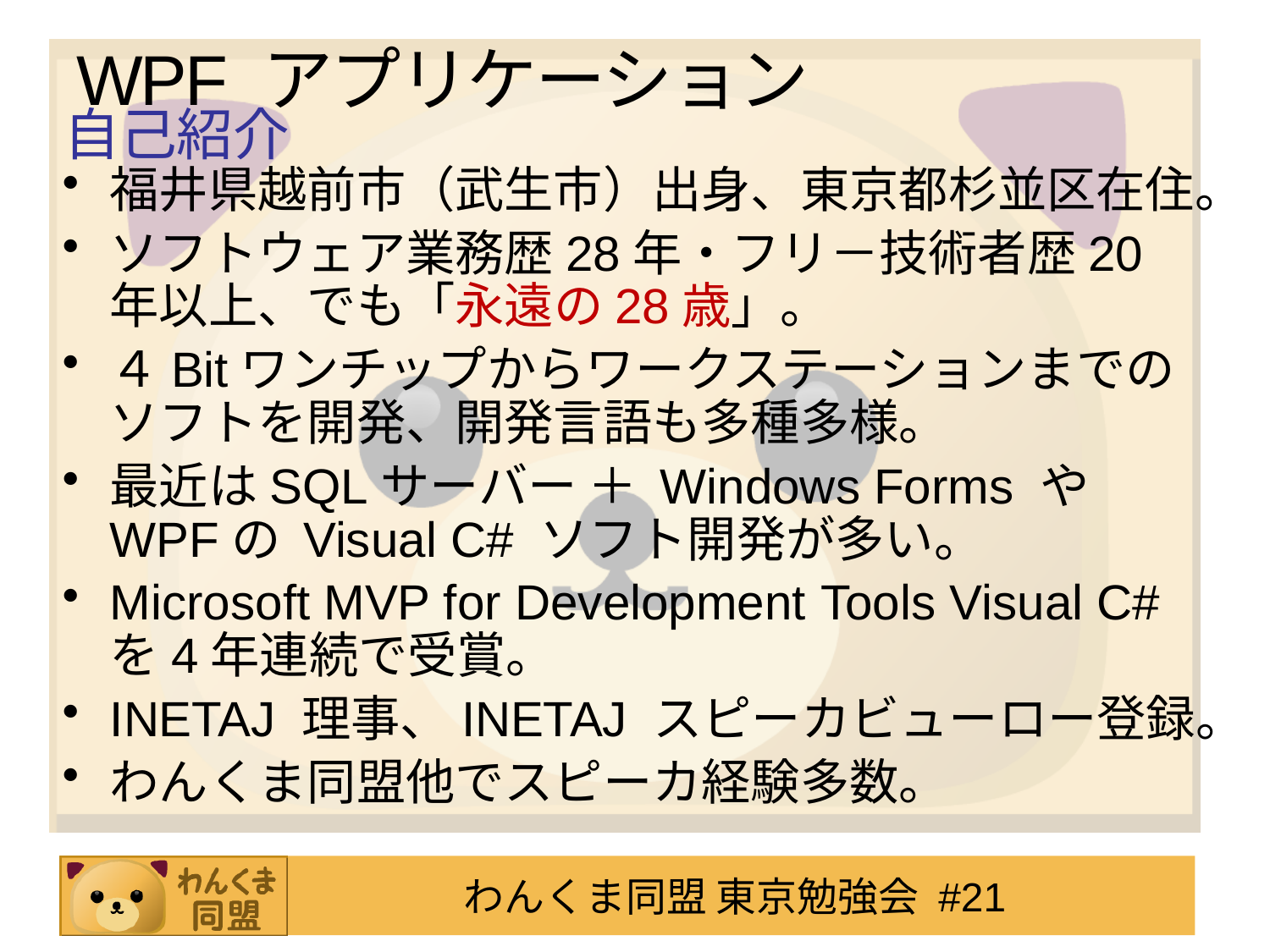

# WPF アプリケーション
自己紹介
福井県越前市（武生市）出身、東京都杉並区在住。
ソフトウェア業務歴28年・フリ－技術者歴20年以上、でも「永遠の28歳」。
４Bitワンチップからワークステーションまでのソフトを開発、開発言語も多種多様。
最近はSQLサーバー ＋ Windows Forms や WPFの Visual C# ソフト開発が多い。
Microsoft MVP for Development Tools Visual C# を4年連続で受賞。
INETAJ 理事、INETAJ スピーカビューロー登録。
わんくま同盟他でスピーカ経験多数。